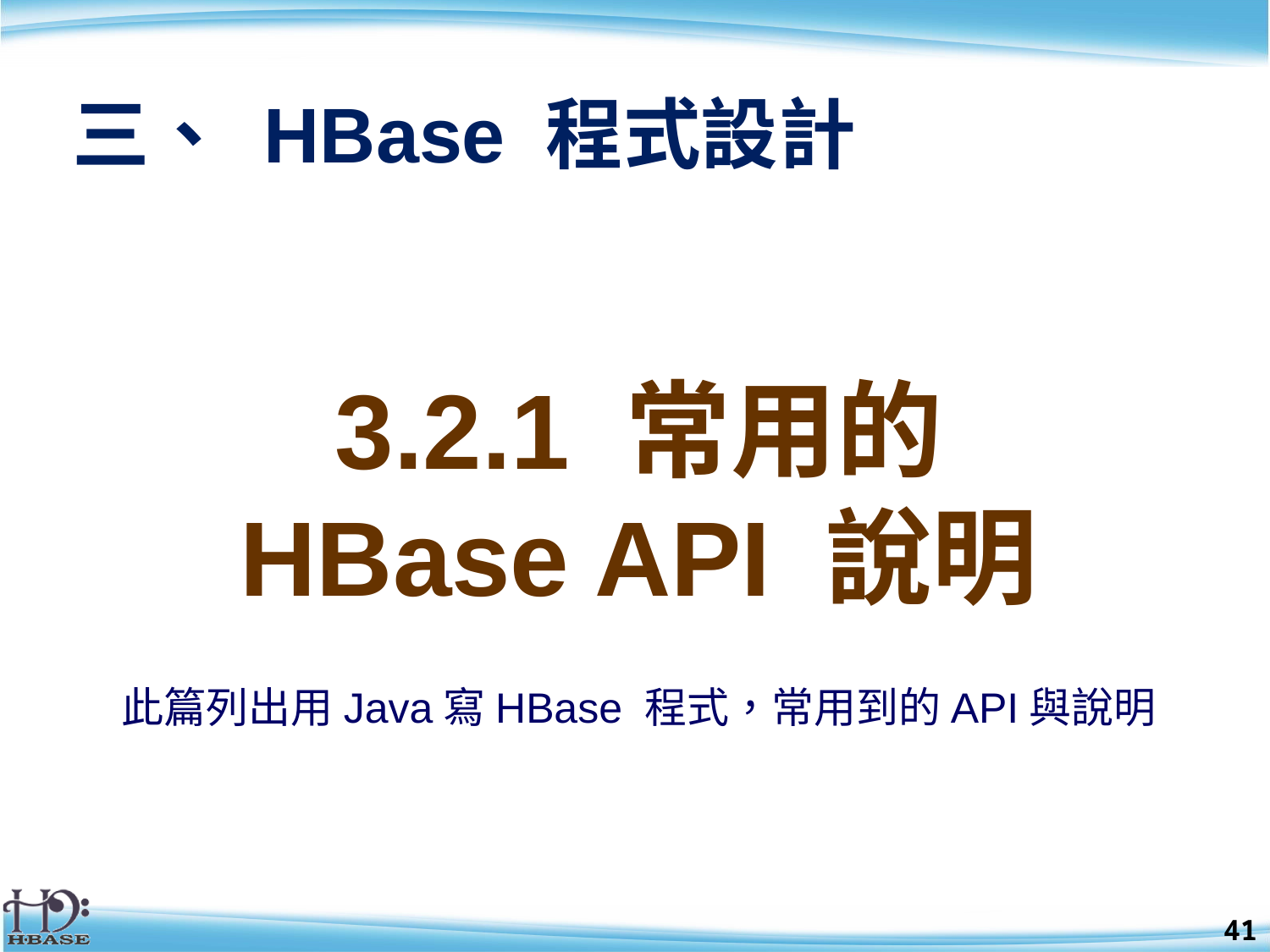

# 三、 HBase 程式設計
3.2.1 常用的
HBase API 說明
此篇列出用Java寫HBase 程式，常用到的API與說明
41